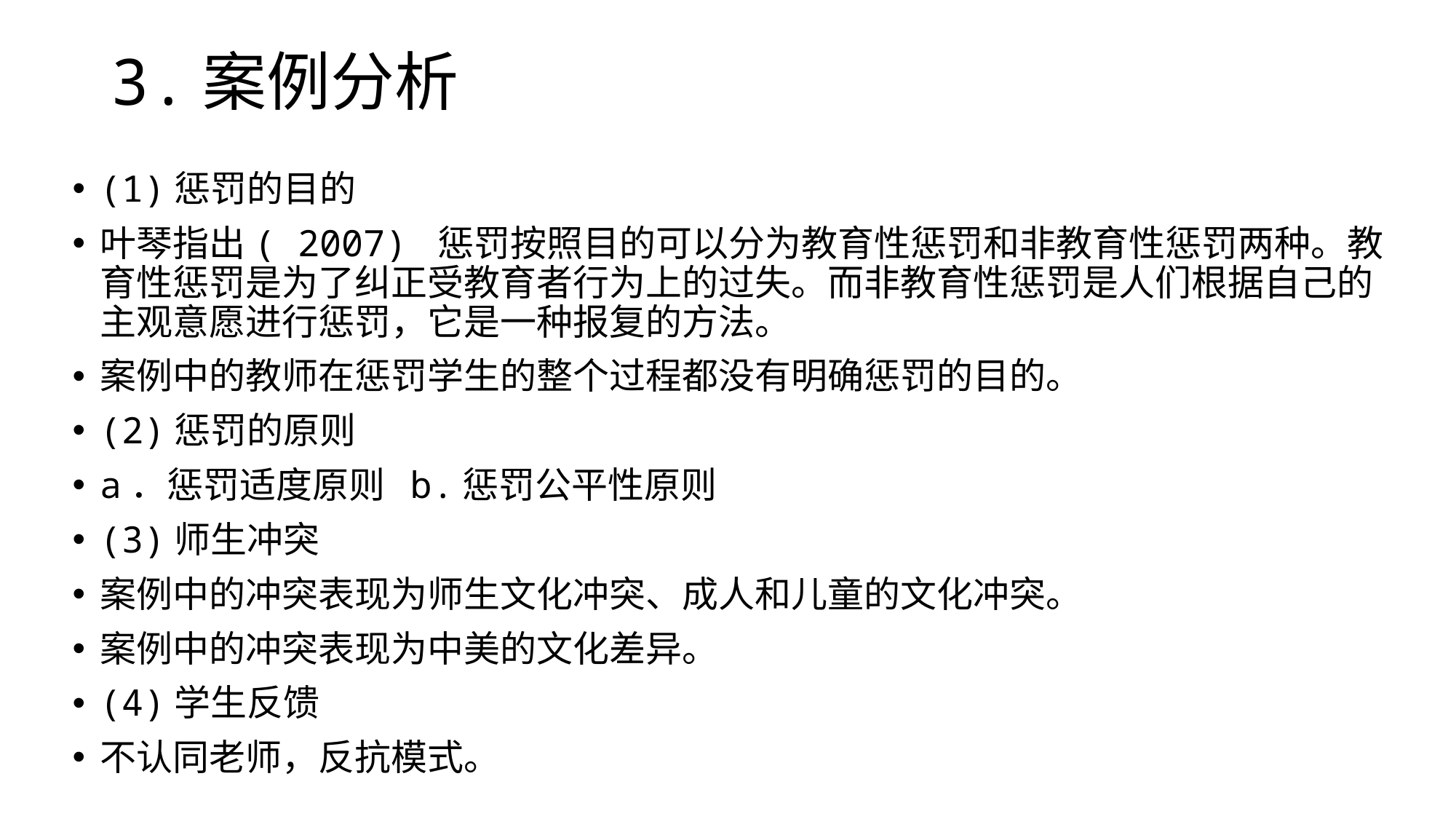

# 3.案例分析
(1)惩罚的目的
叶琴指出( 2007) 惩罚按照目的可以分为教育性惩罚和非教育性惩罚两种。教育性惩罚是为了纠正受教育者行为上的过失。而非教育性惩罚是人们根据自己的主观意愿进行惩罚，它是一种报复的方法。
案例中的教师在惩罚学生的整个过程都没有明确惩罚的目的。
(2)惩罚的原则
a．惩罚适度原则  b.惩罚公平性原则
(3)师生冲突
案例中的冲突表现为师生文化冲突、成人和儿童的文化冲突。
案例中的冲突表现为中美的文化差异。
(4)学生反馈
不认同老师，反抗模式。